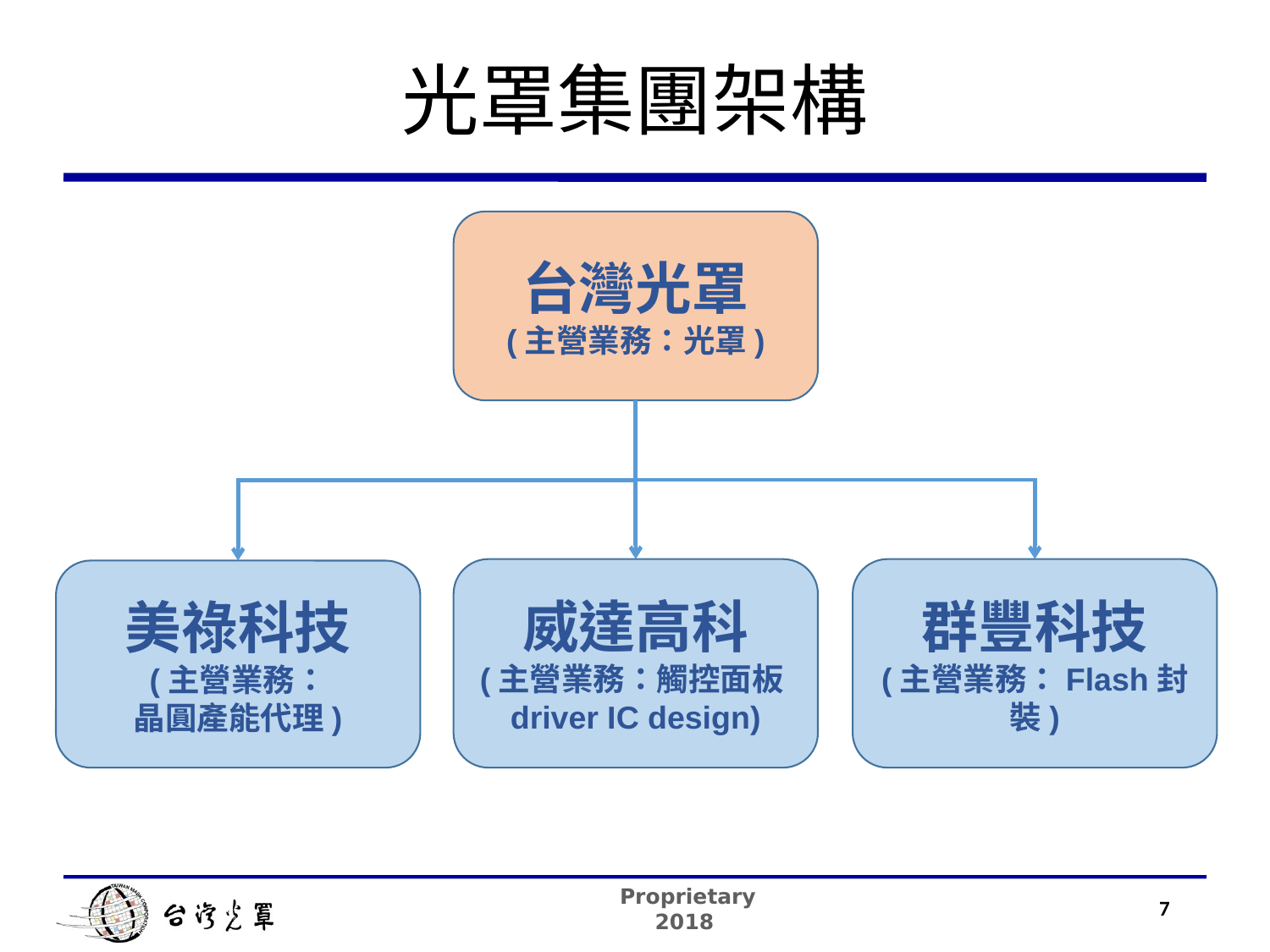

# 光罩集團架構
台灣光罩
(主營業務：光罩)
威達高科
(主營業務：觸控面板driver IC design)
群豐科技
(主營業務：Flash封裝)
美祿科技
(主營業務：
晶圓產能代理)
7